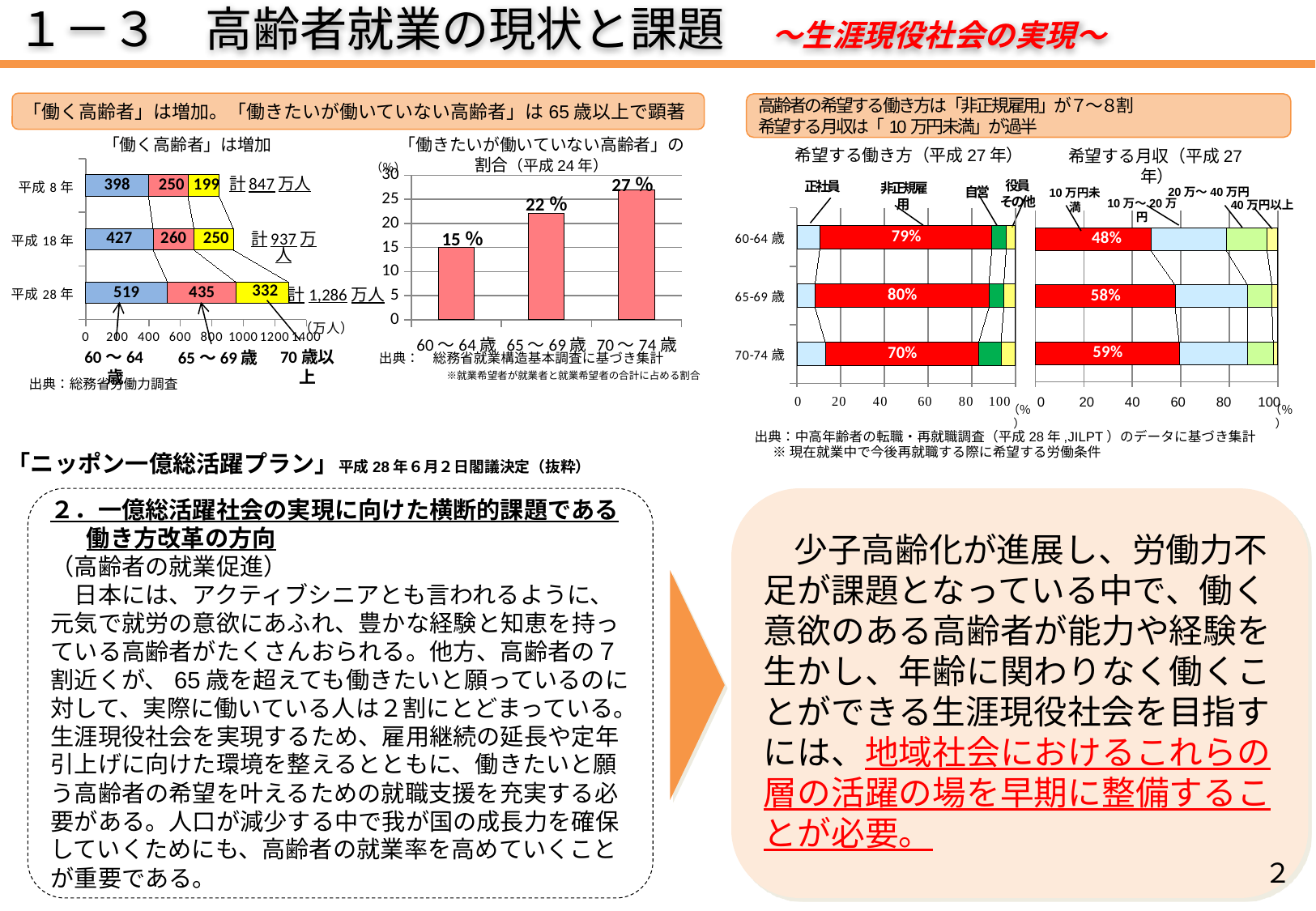

１－３　高齢者就業の現状と課題　～生涯現役社会の実現～

「働く高齢者」は増加。「働きたいが働いていない高齢者」は65歳以上で顕著
高齢者の希望する働き方は「非正規雇用」が７～８割
希望する月収は「10万円未満」が過半
希望する働き方（平成27年）
希望する月収（平成27年）
役員
その他
正社員
非正規雇用
自営
20万～40万円
10万円未満

### Chart

| Category | 正社員 | 非正規社員 | 自営業 | 役員・その他 |
|---|---|---|---|---|
| 70-74歳 | 0.13 | 0.702 | 0.102 | 0.066 |
| 65-69歳 | 0.083 | 0.796 | 0.068 | 0.053 |
| 60-64歳 | 0.105 | 0.786 | 0.066 | 0.042 |
10万～20万円

### Chart

| Category | 10万未満 | 10万～20万 | 20万～40万 | 40万～ |
|---|---|---|---|---|
| 70-74 | 0.594 | 0.283 | 0.105 | 0.019 |
| 65－69 | 0.576 | 0.299 | 0.1 | 0.024 |
| 60－64 | 0.477 | 0.311 | 0.168 | 0.044 |
40万円以上
（％）
（％）
0         20        40        60        80       100
出典：中高年齢者の転職・再就職調査（平成28年,JILPT）のデータに基づき集計
      ※現在就業中で今後再就職する際に希望する労働条件
「働く高齢者」は増加
「働きたいが働いていない高齢者」の割合（平成24年）
（％）

### Chart

| Category | 60～64歳 | 65～69歳 | 70歳以上 |
|---|---|---|---|
| 平成28年 | 519.0 | 435.0 | 332.0 |
| 平成18年 | 427.0 | 260.0 | 250.0 |
| 平成8年 | 398.0 | 250.0 | 199.0 |
27％

### Chart

| Category | 系列 1 |
|---|---|
| 60～64歳 | 15.0 |
| 65～69歳 | 22.0 |
| 70～74歳 | 27.0 |
22％

15％

計1,286万人

70歳以上
60～64歳
65～69歳
出典：　総務省就業構造基本調査に基づき集計
　　　　　※就業希望者が就業者と就業希望者の合計に占める割合
出典：総務省労働力調査
「ニッポン一億総活躍プラン」平成28年６月２日閣議決定（抜粋）
２．一億総活躍社会の実現に向けた横断的課題である働き方改革の方向
（高齢者の就業促進）
　日本には、アクティブシニアとも言われるように、元気で就労の意欲にあふれ、豊かな経験と知恵を持っている高齢者がたくさんおられる。他方、高齢者の７割近くが、65歳を超えても働きたいと願っているのに対して、実際に働いている人は２割にとどまっている。生涯現役社会を実現するため、雇用継続の延長や定年引上げに向けた環境を整えるとともに、働きたいと願う高齢者の希望を叶えるための就職支援を充実する必要がある。人口が減少する中で我が国の成長力を確保していくためにも、高齢者の就業率を高めていくことが重要である。

　少子高齢化が進展し、労働力不足が課題となっている中で、働く意欲のある高齢者が能力や経験を生かし、年齢に関わりなく働くことができる生涯現役社会を目指すには、地域社会におけるこれらの層の活躍の場を早期に整備することが必要。

２